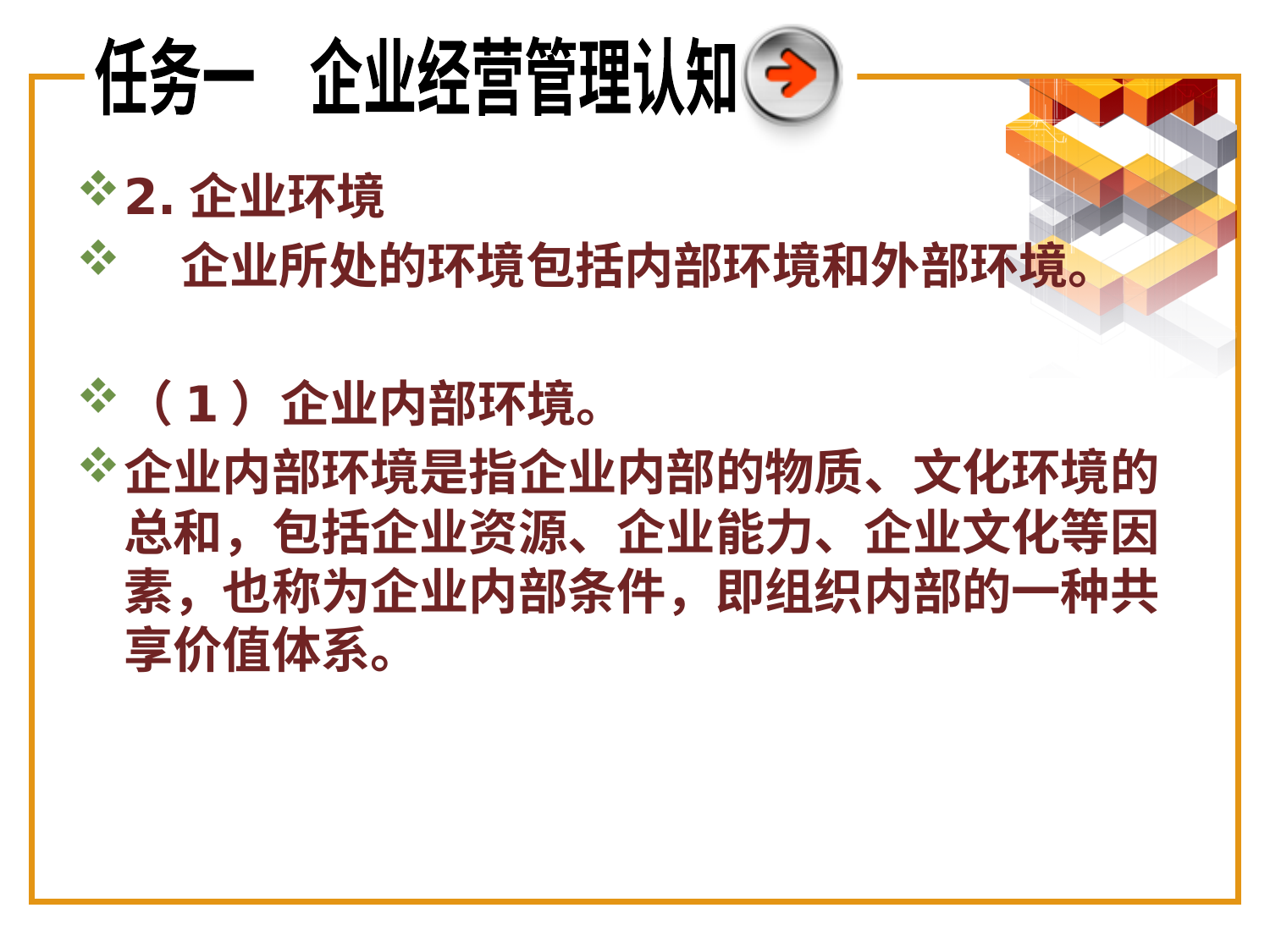

任务一　企业经营管理认知
2.企业环境
    企业所处的环境包括内部环境和外部环境。

（1）企业内部环境。
企业内部环境是指企业内部的物质、文化环境的总和，包括企业资源、企业能力、企业文化等因素，也称为企业内部条件，即组织内部的一种共享价值体系。